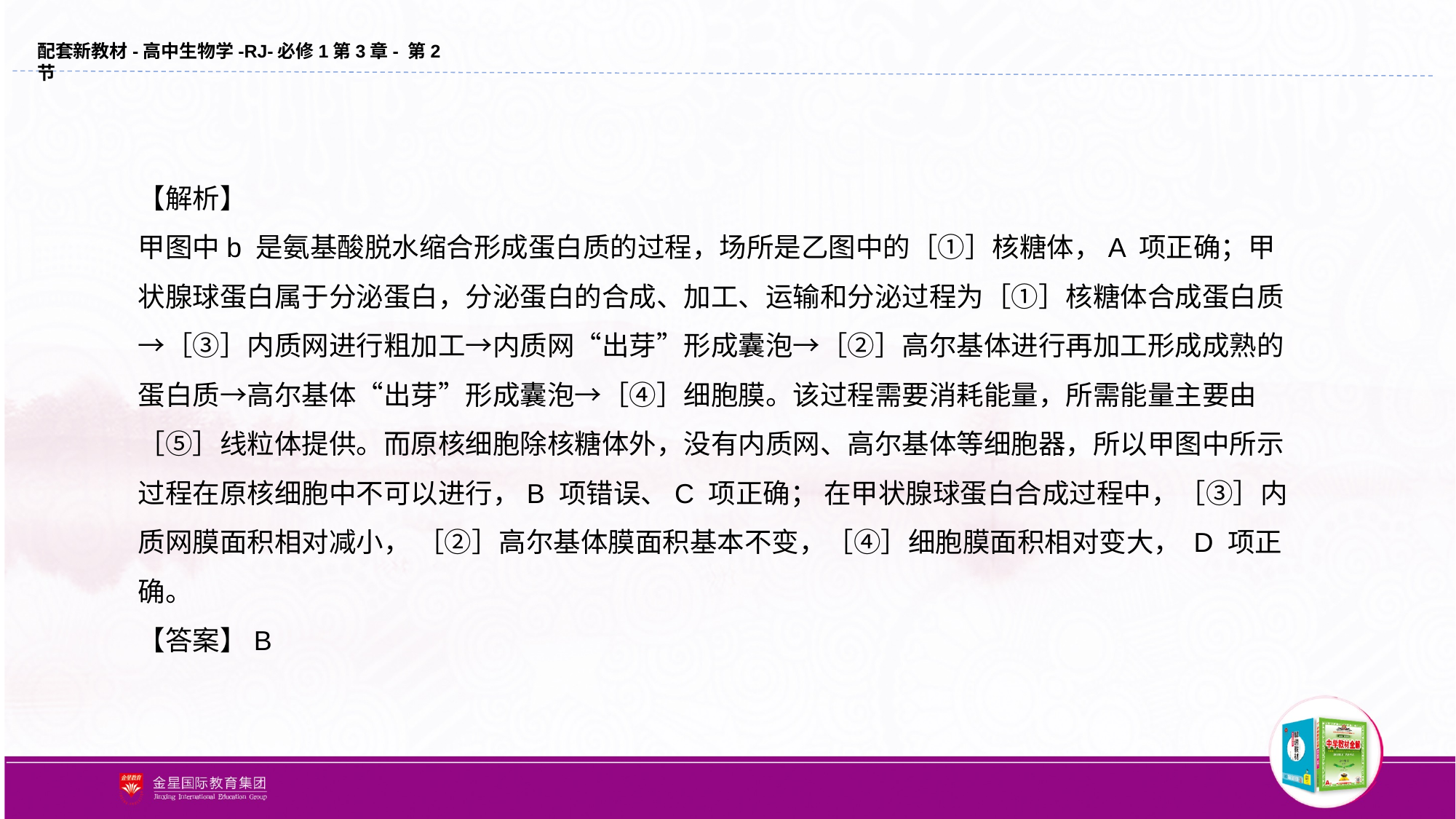

【解析】
甲图中b 是氨基酸脱水缩合形成蛋白质的过程，场所是乙图中的［①］核糖体，A 项正确；甲状腺球蛋白属于分泌蛋白，分泌蛋白的合成、加工、运输和分泌过程为［①］核糖体合成蛋白质→［③］内质网进行粗加工→内质网“出芽”形成囊泡→［②］高尔基体进行再加工形成成熟的蛋白质→高尔基体“出芽”形成囊泡→［④］细胞膜。该过程需要消耗能量，所需能量主要由［⑤］线粒体提供。而原核细胞除核糖体外，没有内质网、高尔基体等细胞器，所以甲图中所示过程在原核细胞中不可以进行，B 项错误、C 项正确； 在甲状腺球蛋白合成过程中，［③］内质网膜面积相对减小， ［②］高尔基体膜面积基本不变，［④］细胞膜面积相对变大， D 项正确。
【答案】B